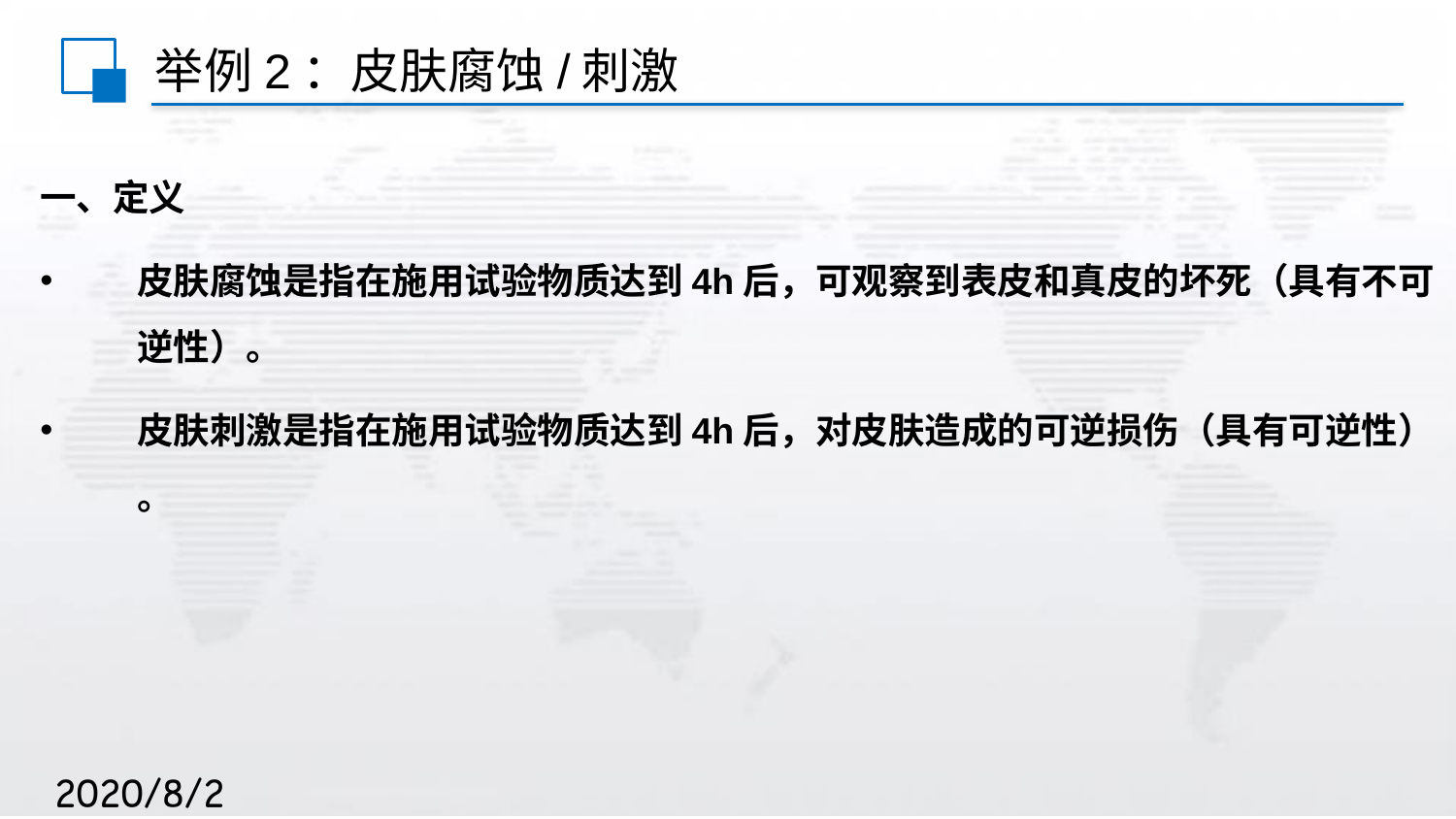

# 举例2：皮肤腐蚀/刺激
一、定义
皮肤腐蚀是指在施用试验物质达到4h后，可观察到表皮和真皮的坏死（具有不可逆性）。
皮肤刺激是指在施用试验物质达到4h后，对皮肤造成的可逆损伤（具有可逆性） 。
2020/8/2